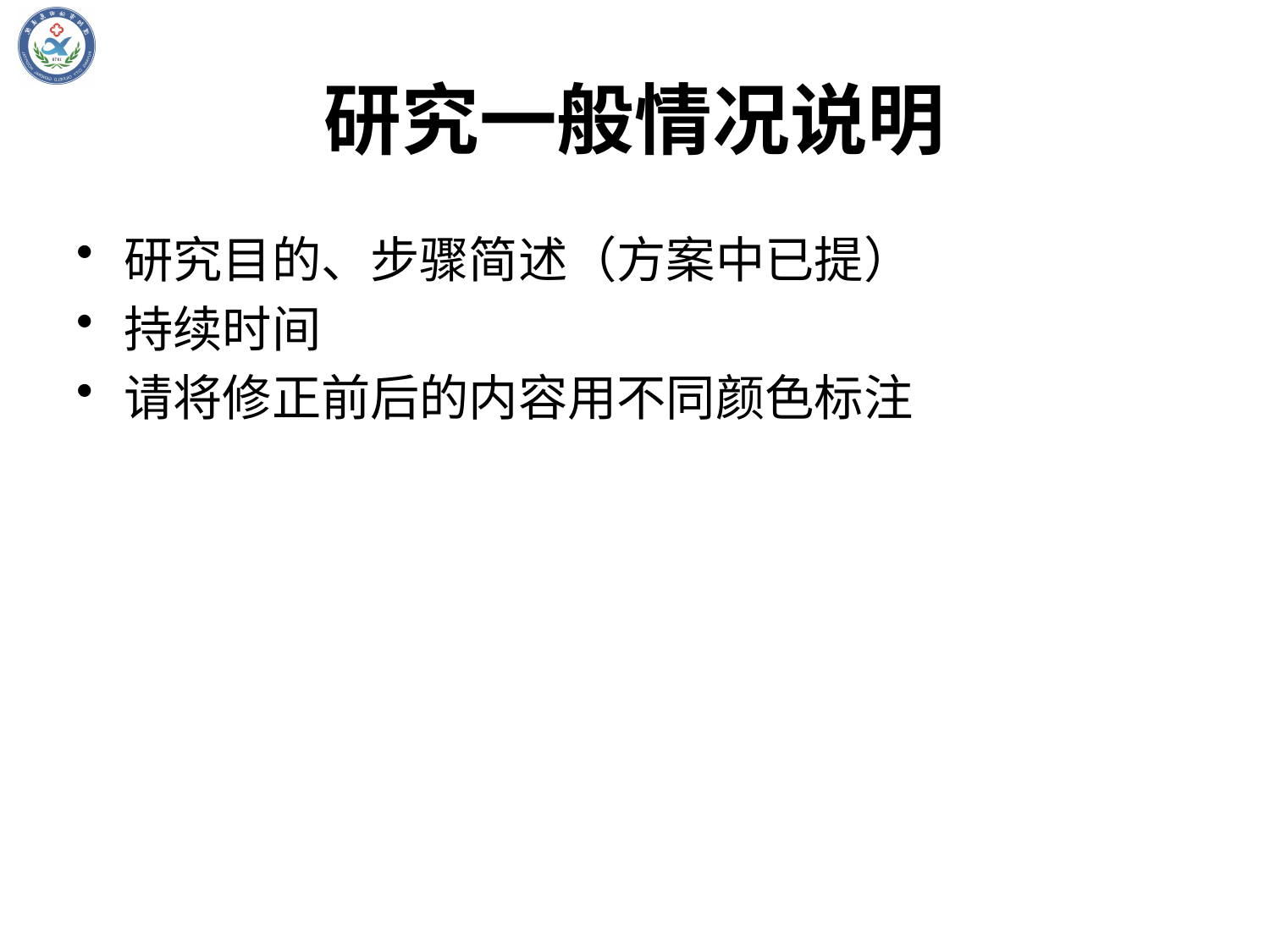

# 研究一般情况说明
研究目的、步骤简述（方案中已提）
持续时间
请将修正前后的内容用不同颜色标注